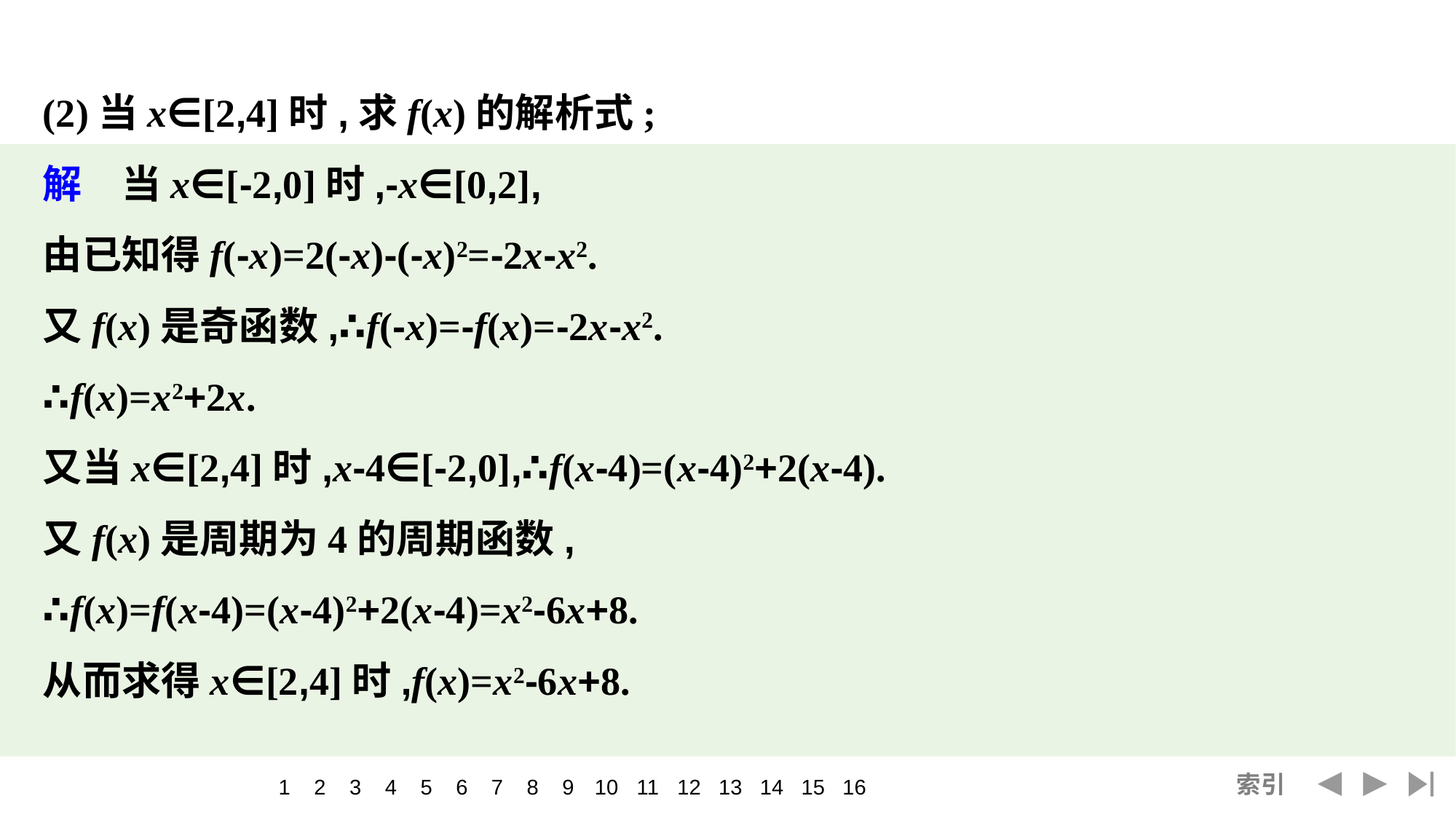

(2)当x∈[2,4]时,求f(x)的解析式;
解　当x∈[-2,0]时,-x∈[0,2],
由已知得f(-x)=2(-x)-(-x)2=-2x-x2.
又f(x)是奇函数,∴f(-x)=-f(x)=-2x-x2.
∴f(x)=x2+2x.
又当x∈[2,4]时,x-4∈[-2,0],∴f(x-4)=(x-4)2+2(x-4).
又f(x)是周期为4的周期函数,
∴f(x)=f(x-4)=(x-4)2+2(x-4)=x2-6x+8.
从而求得x∈[2,4]时,f(x)=x2-6x+8.